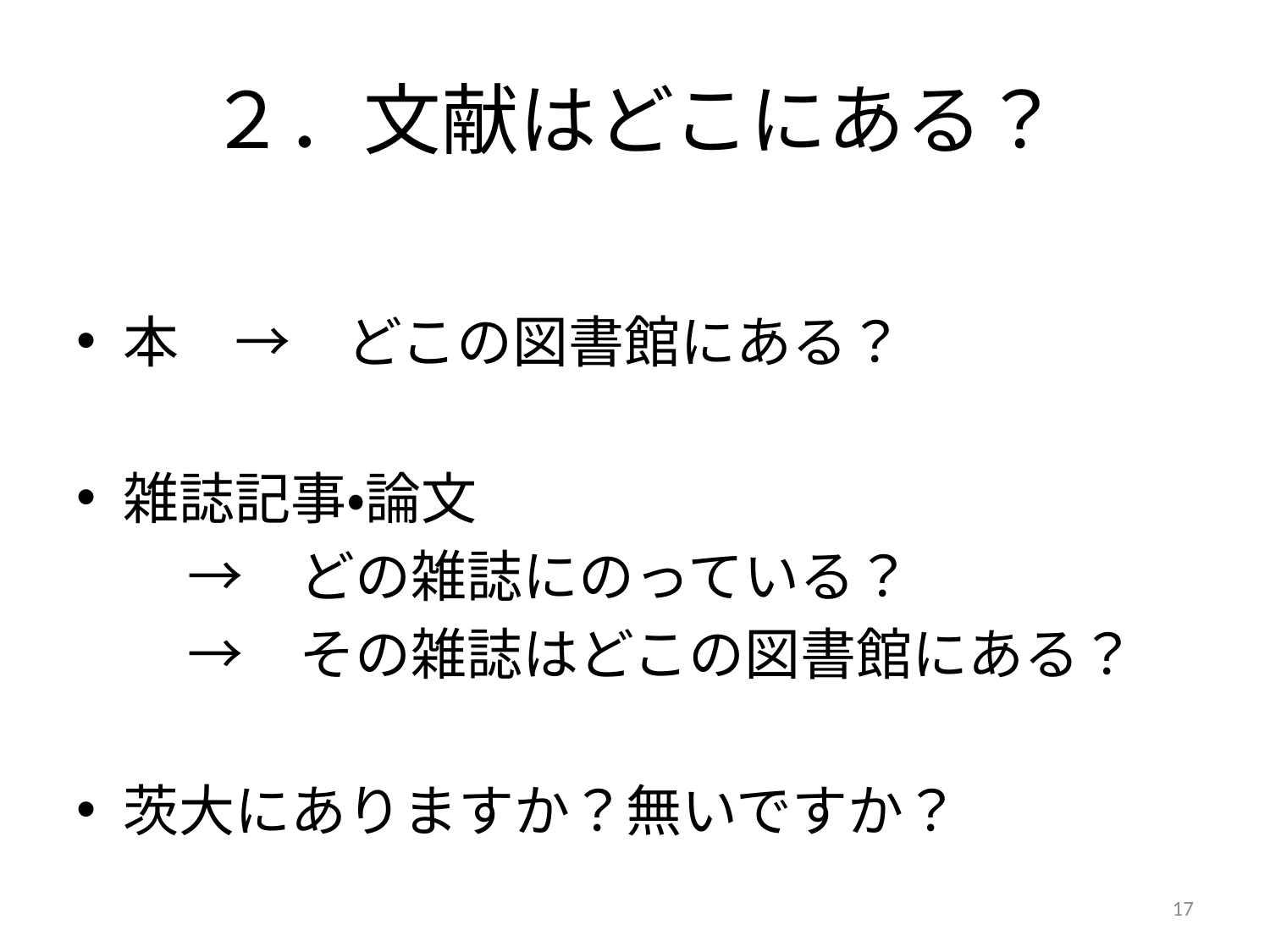

# ２．文献はどこにある？

本　→　どこの図書館にある？

雑誌記事・論文
　　→　どの雑誌にのっている？
　　→　その雑誌はどこの図書館にある？

茨大にありますか？無いですか？

17